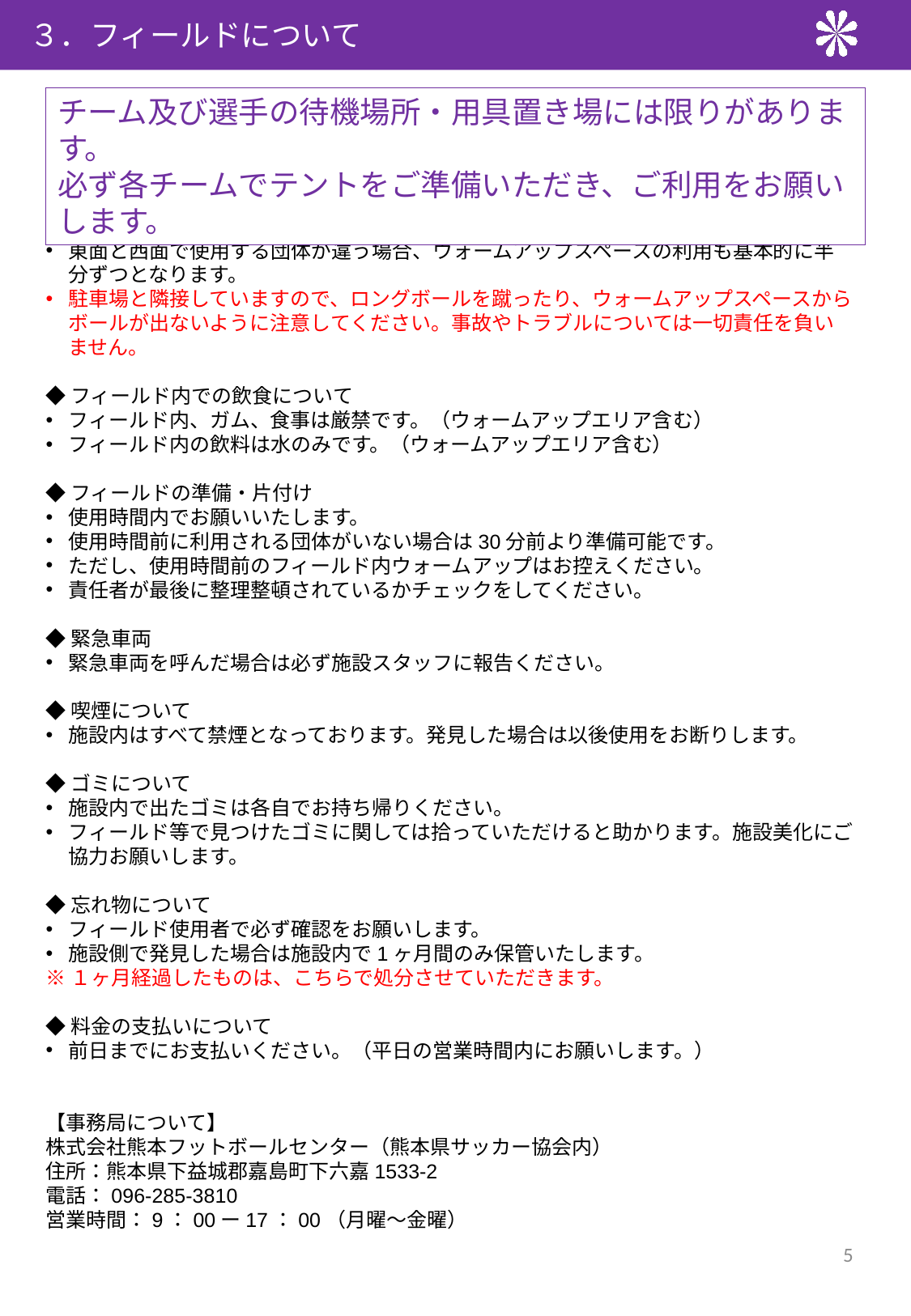

３．フィールドについて
チーム及び選手の待機場所・用具置き場には限りがあります。
必ず各チームでテントをご準備いただき、ご利用をお願いします。
◆ウォームアップスペース
ウォームアップスペースは使用中の団体に優先権があります。
東面と西面で使用する団体が違う場合、ウォームアップスペースの利用も基本的に半分ずつとなります。
駐車場と隣接していますので、ロングボールを蹴ったり、ウォームアップスペースからボールが出ないように注意してください。事故やトラブルについては一切責任を負いません。

◆フィールド内での飲食について
フィールド内、ガム、食事は厳禁です。（ウォームアップエリア含む）
フィールド内の飲料は水のみです。（ウォームアップエリア含む）

◆フィールドの準備・片付け
使用時間内でお願いいたします。
使用時間前に利用される団体がいない場合は30分前より準備可能です。
ただし、使用時間前のフィールド内ウォームアップはお控えください。
責任者が最後に整理整頓されているかチェックをしてください。

◆緊急車両
緊急車両を呼んだ場合は必ず施設スタッフに報告ください。

◆喫煙について
施設内はすべて禁煙となっております。発見した場合は以後使用をお断りします。

◆ゴミについて
施設内で出たゴミは各自でお持ち帰りください。
フィールド等で見つけたゴミに関しては拾っていただけると助かります。施設美化にご協力お願いします。

◆忘れ物について
フィールド使用者で必ず確認をお願いします。
施設側で発見した場合は施設内で1ヶ月間のみ保管いたします。
※１ヶ月経過したものは、こちらで処分させていただきます。

◆料金の支払いについて
前日までにお支払いください。（平日の営業時間内にお願いします。）

【事務局について】
株式会社熊本フットボールセンター（熊本県サッカー協会内）
住所：熊本県下益城郡嘉島町下六嘉1533-2
電話：096-285-3810
営業時間：9：00ー17：00（月曜〜金曜）

5